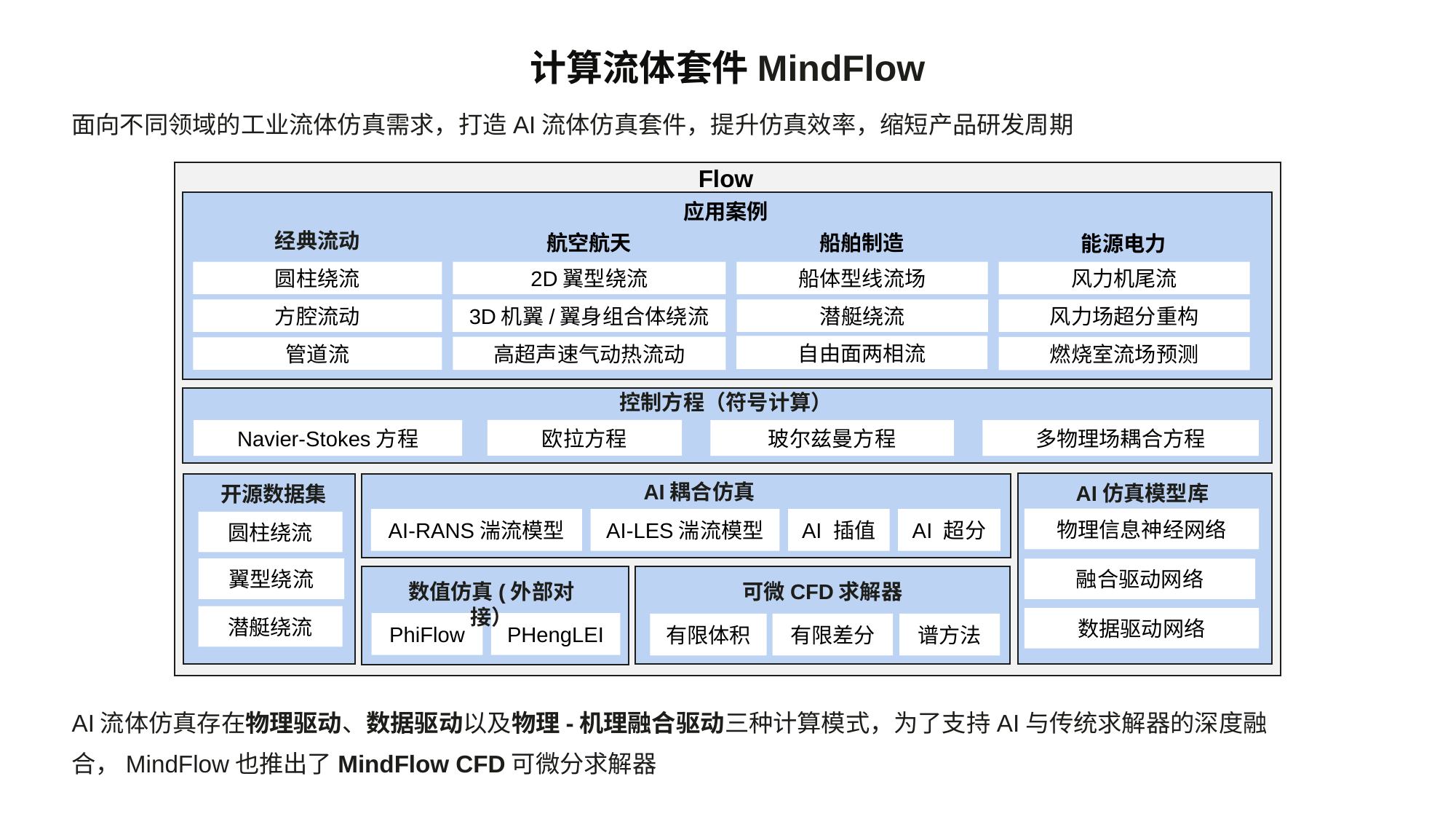

计算流体套件MindFlow
面向不同领域的工业流体仿真需求，打造AI流体仿真套件，提升仿真效率，缩短产品研发周期
Flow

应用案例
经典流动
圆柱绕流
方腔流动
管道流
航空航天
2D翼型绕流
3D机翼/翼身组合体绕流
高超声速气动热流动
船舶制造
船体型线流场
潜艇绕流
自由面两相流
能源电力
风力机尾流
风力场超分重构
燃烧室流场预测
控制方程（符号计算）

欧拉方程
Navier-Stokes方程
玻尔兹曼方程
多物理场耦合方程
AI耦合仿真

AI仿真模型库
物理信息神经网络
融合驱动网络
数据驱动网络

开源数据集
圆柱绕流
翼型绕流
潜艇绕流

AI-RANS湍流模型
AI-LES湍流模型
AI 插值
AI 超分

可微CFD求解器
有限体积
有限差分
谱方法

数值仿真(外部对接）
PHengLEI
PhiFlow
AI流体仿真存在物理驱动、数据驱动以及物理-机理融合驱动三种计算模式，为了支持AI与传统求解器的深度融合，MindFlow也推出了MindFlow CFD可微分求解器